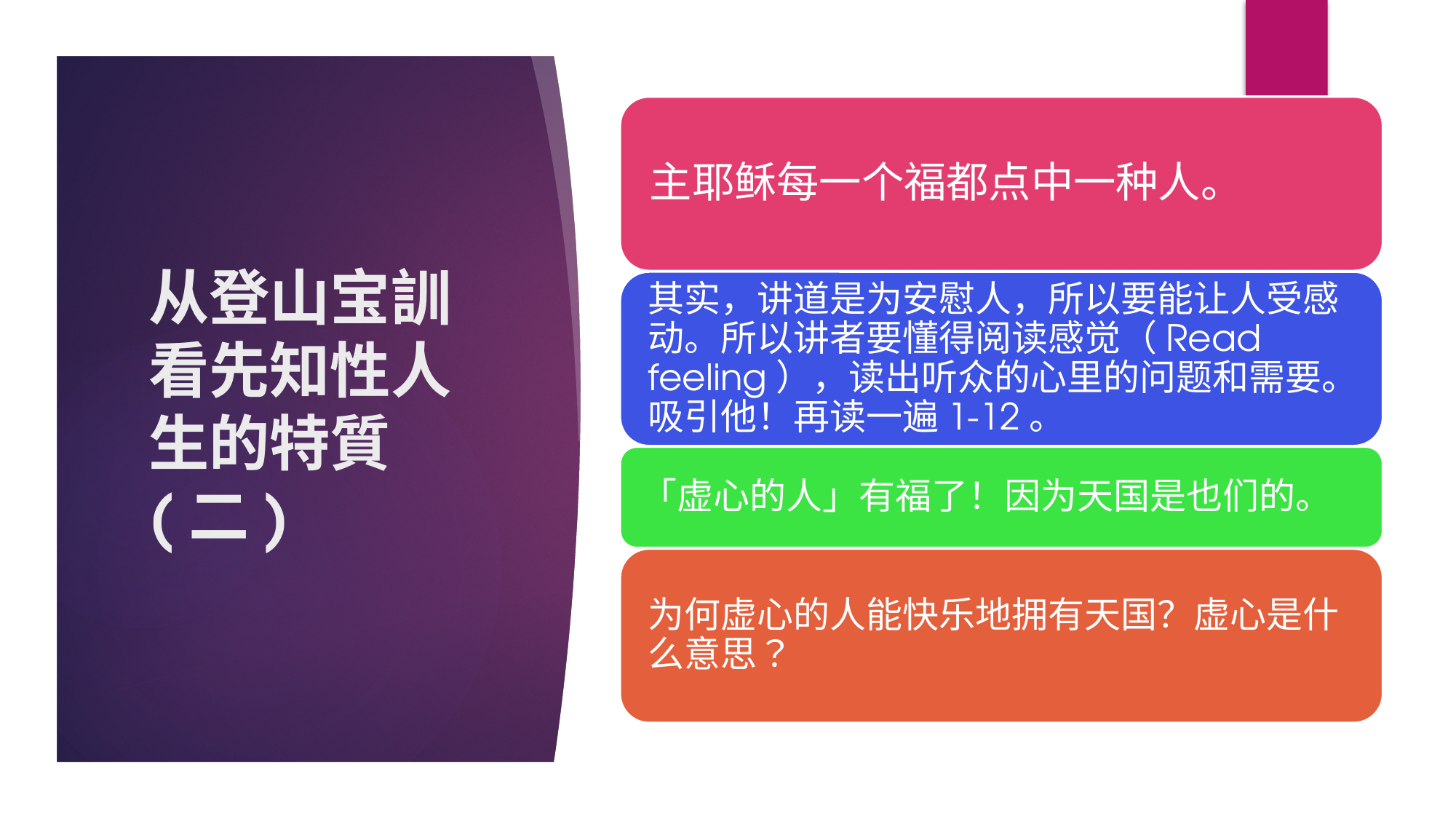

主耶稣每一个福都点中一种人。
其实，讲道是为安慰人，所以要能让人受感动。所以讲者要懂得阅读感觉（Read feeling），读出听众的心里的问题和需要。吸引他！再读一遍1-12。
「虚心的人」有福了！因为天国是也们的。
为何虚心的人能快乐地拥有天国？虚心是什么意思？
# 从登山宝訓看先知性人生的特質(二)